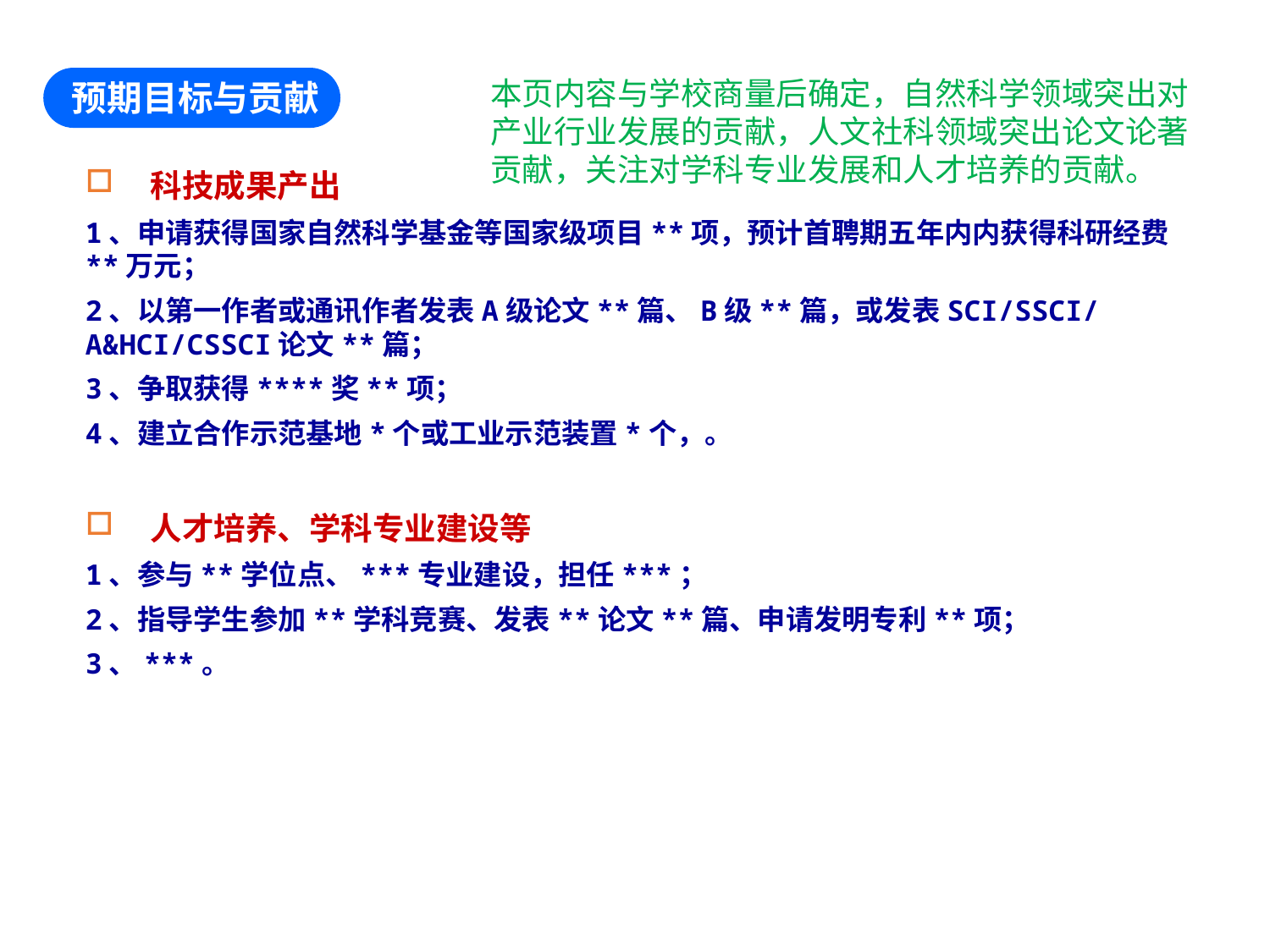

本页内容与学校商量后确定，自然科学领域突出对产业行业发展的贡献，人文社科领域突出论文论著贡献，关注对学科专业发展和人才培养的贡献。

预期目标与贡献
科技成果产出
1、申请获得国家自然科学基金等国家级项目**项，预计首聘期五年内内获得科研经费**万元；
2、以第一作者或通讯作者发表A级论文**篇、B级**篇，或发表SCI/SSCI/A&HCI/CSSCI论文**篇；
3、争取获得****奖**项；
4、建立合作示范基地*个或工业示范装置*个，。

人才培养、学科专业建设等
1、参与**学位点、***专业建设，担任***；
2、指导学生参加**学科竞赛、发表**论文**篇、申请发明专利**项；
3、***。